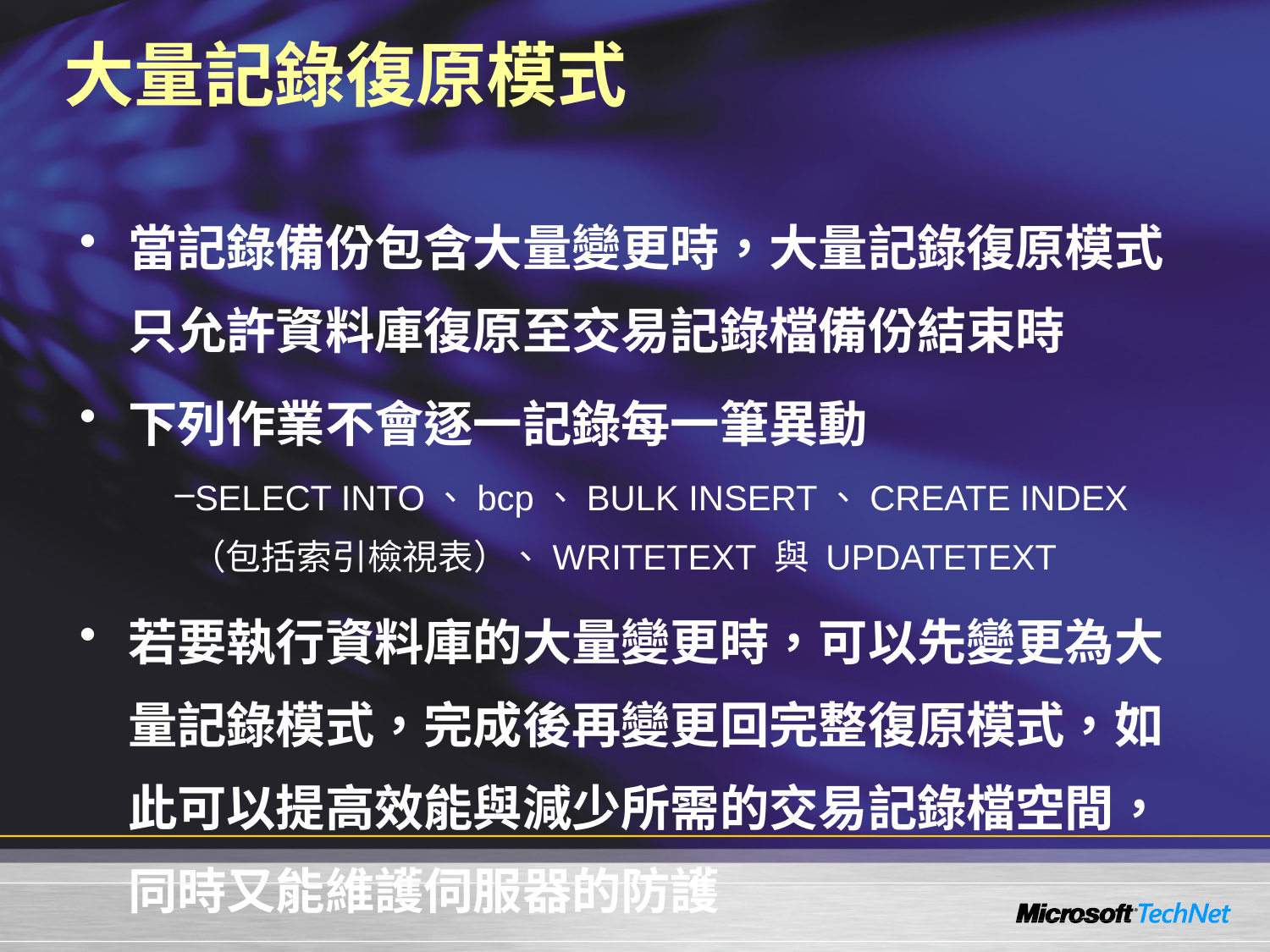

# 大量記錄復原模式
當記錄備份包含大量變更時，大量記錄復原模式只允許資料庫復原至交易記錄檔備份結束時
下列作業不會逐一記錄每一筆異動
SELECT INTO、bcp、BULK INSERT、CREATE INDEX（包括索引檢視表）、WRITETEXT 與 UPDATETEXT
若要執行資料庫的大量變更時，可以先變更為大量記錄模式，完成後再變更回完整復原模式，如此可以提高效能與減少所需的交易記錄檔空間，同時又能維護伺服器的防護
無法支援特定時間點的復原